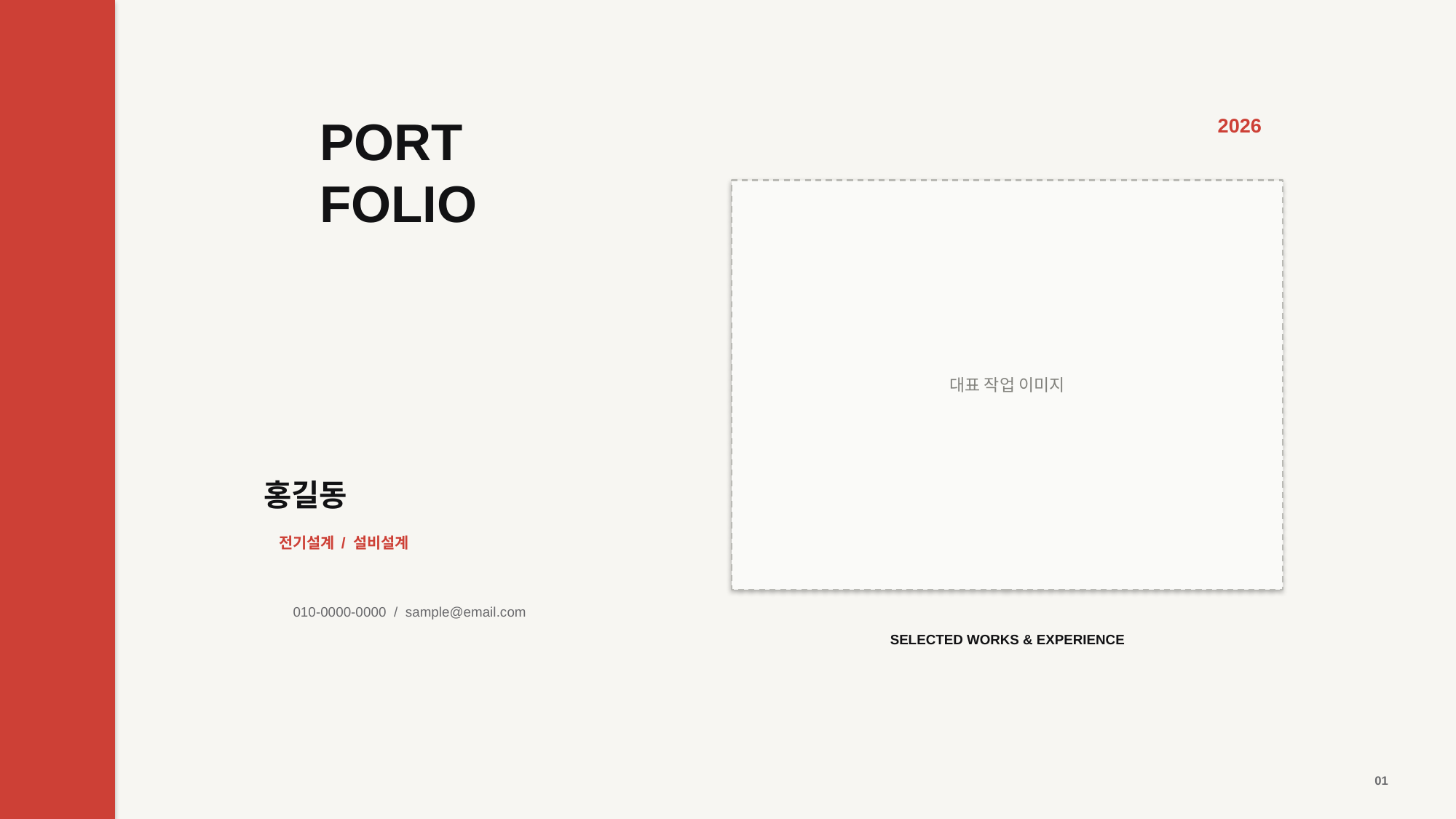

2026
PORT
FOLIO

대표 작업 이미지
홍길동
전기설계 / 설비설계
010-0000-0000  /  sample@email.com
SELECTED WORKS & EXPERIENCE
01